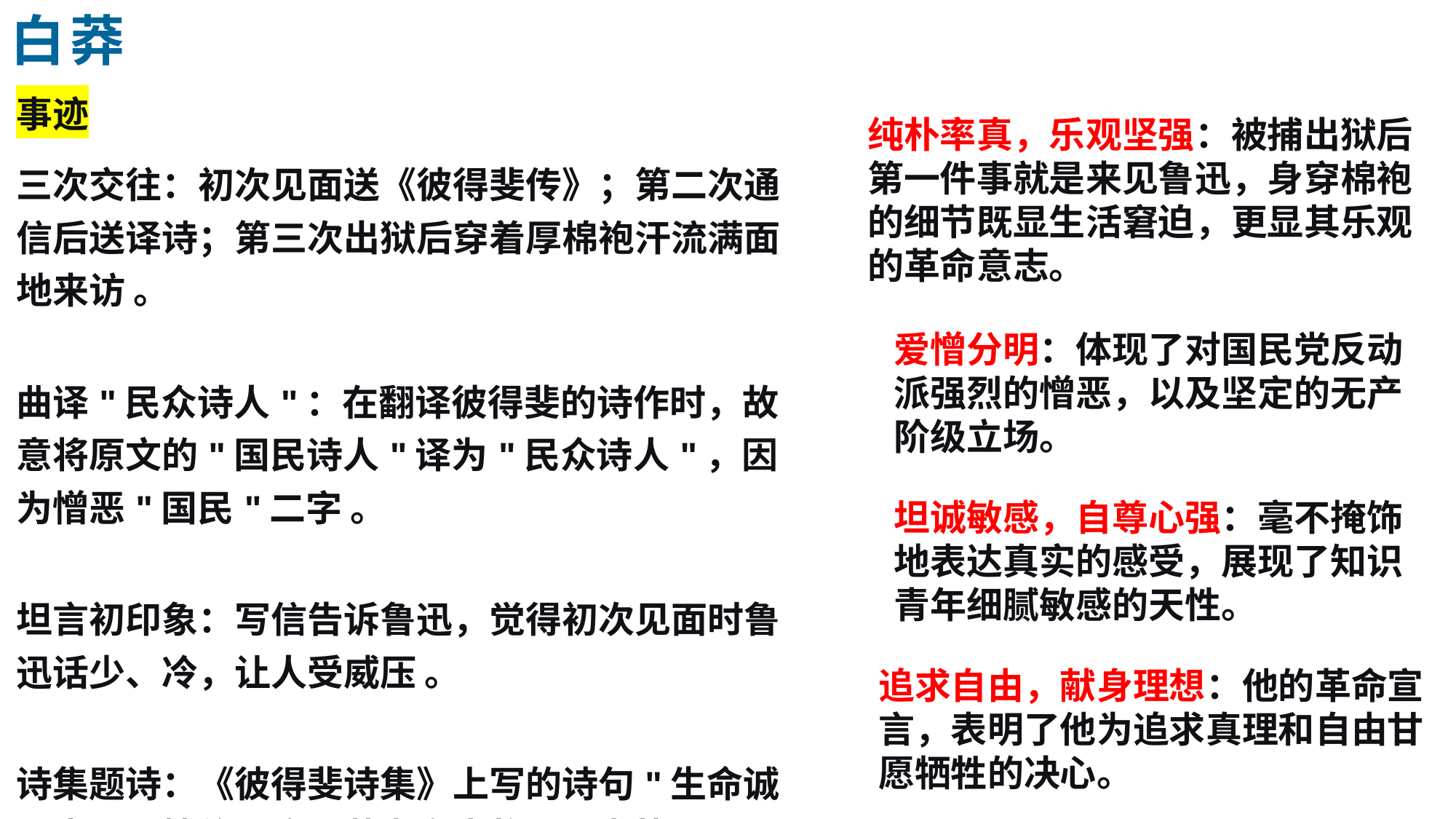

白莽
| 事迹 |
| --- |
| 三次交往：初次见面送《彼得斐传》；第二次通信后送译诗；第三次出狱后穿着厚棉袍汗流满面地来访 。 |
| 曲译"民众诗人"：在翻译彼得斐的诗作时，故意将原文的"国民诗人"译为"民众诗人"，因为憎恶"国民"二字 。 |
| 坦言初印象：写信告诉鲁迅，觉得初次见面时鲁迅话少、冷，让人受威压 。 |
| 诗集题诗：《彼得斐诗集》上写的诗句"生命诚可贵，爱情价更高。若为自由故，二者皆可抛" 。 |
纯朴率真，乐观坚强：被捕出狱后第一件事就是来见鲁迅，身穿棉袍的细节既显生活窘迫，更显其乐观的革命意志。
爱憎分明：体现了对国民党反动派强烈的憎恶，以及坚定的无产阶级立场。
坦诚敏感，自尊心强：毫不掩饰地表达真实的感受，展现了知识青年细腻敏感的天性。
追求自由，献身理想：他的革命宣言，表明了他为追求真理和自由甘愿牺牲的决心。